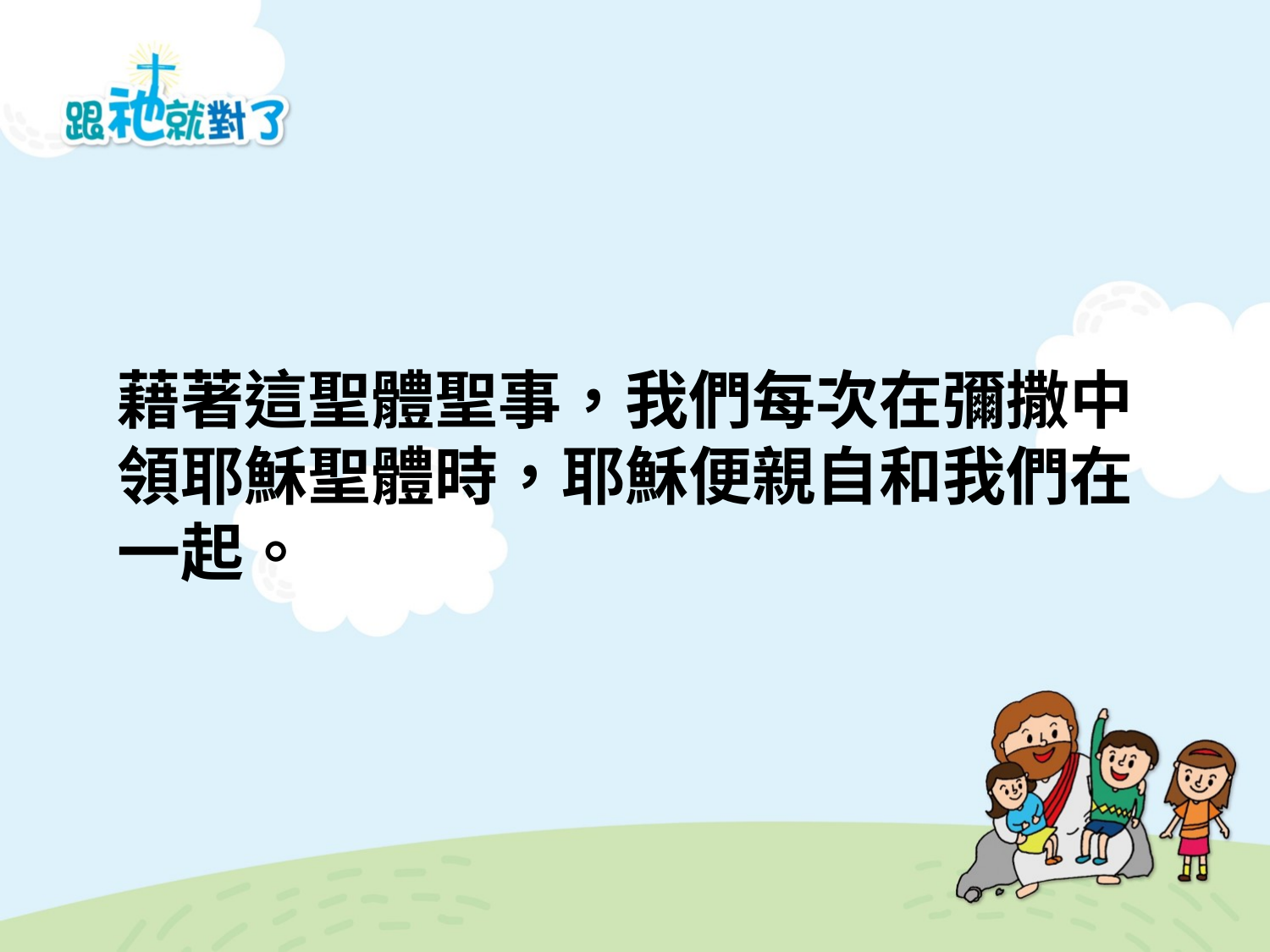

藉著這聖體聖事，我們每次在彌撒中領耶穌聖體時，耶穌便親自和我們在一起。